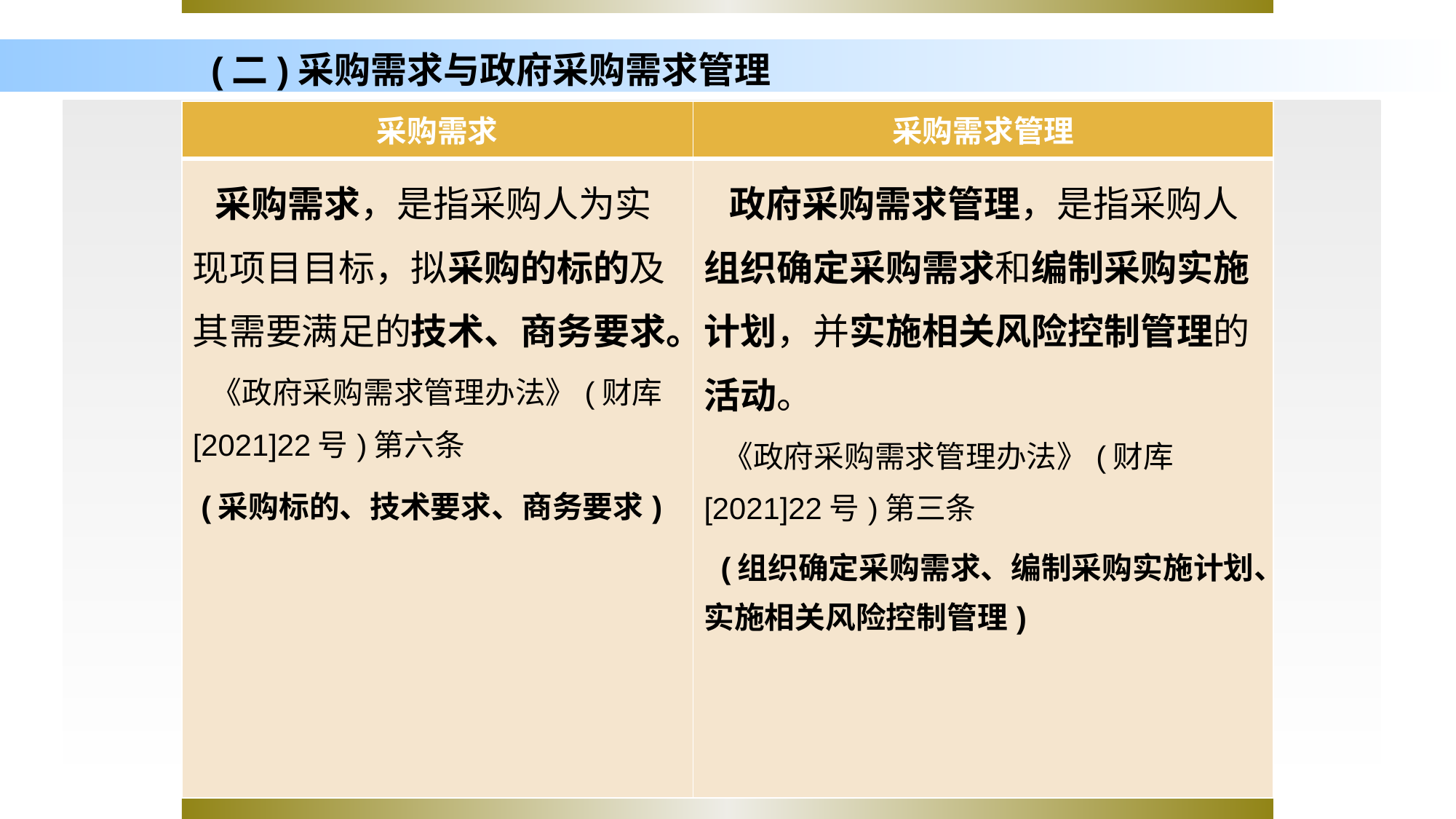

# (二)采购需求与政府采购需求管理
| 采购需求 | 采购需求管理 |
| --- | --- |
| 采购需求，是指采购人为实现项目目标，拟采购的标的及其需要满足的技术、商务要求。 《政府采购需求管理办法》(财库[2021]22号)第六条 (采购标的、技术要求、商务要求) | 政府采购需求管理，是指采购人组织确定采购需求和编制采购实施计划，并实施相关风险控制管理的活动。 《政府采购需求管理办法》(财库[2021]22号)第三条 (组织确定采购需求、编制采购实施计划、实施相关风险控制管理) |